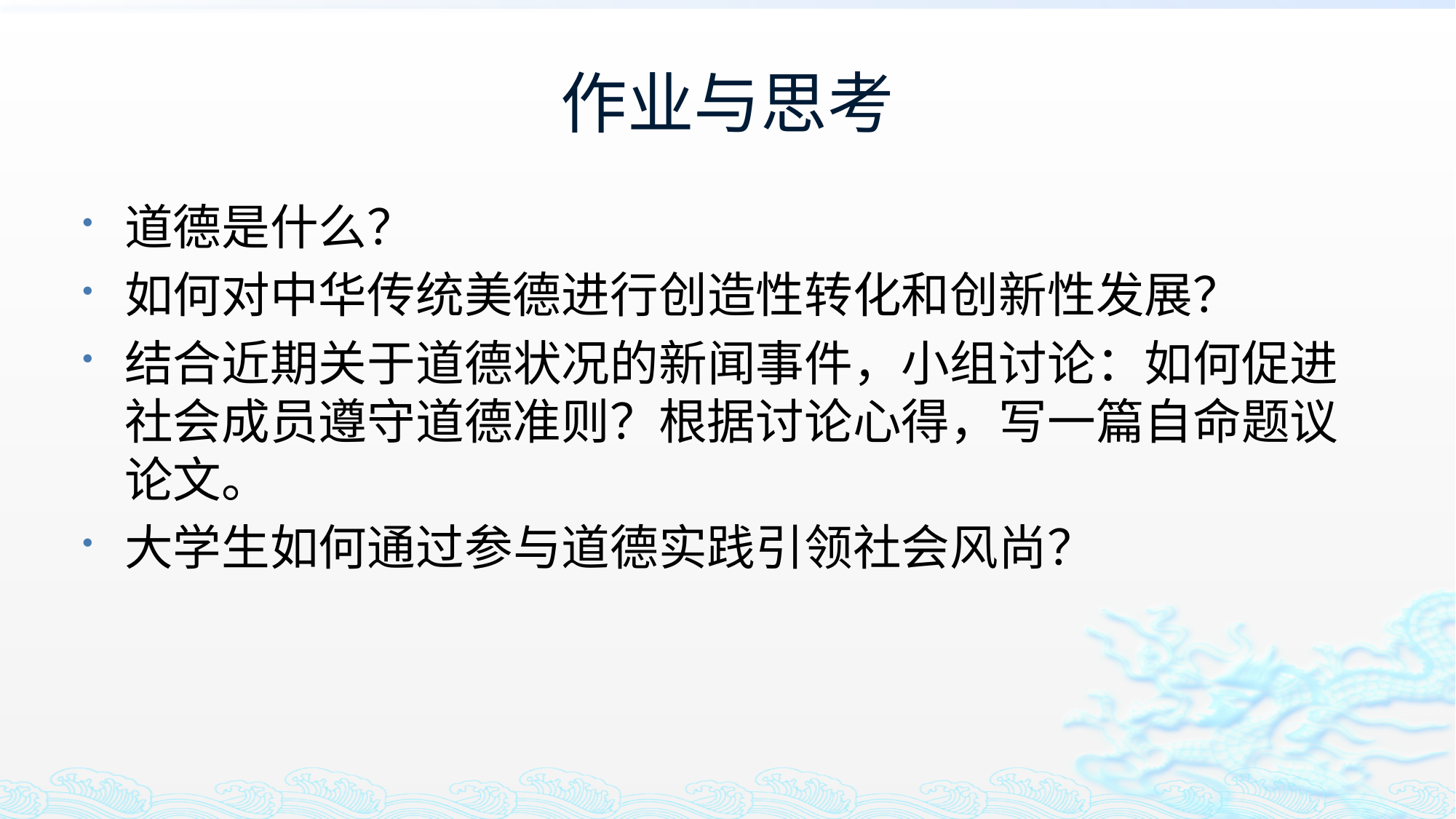

# 作业与思考
道德是什么？
如何对中华传统美德进行创造性转化和创新性发展？
结合近期关于道德状况的新闻事件，小组讨论：如何促进社会成员遵守道德准则？根据讨论心得，写一篇自命题议论文。
大学生如何通过参与道德实践引领社会风尚？